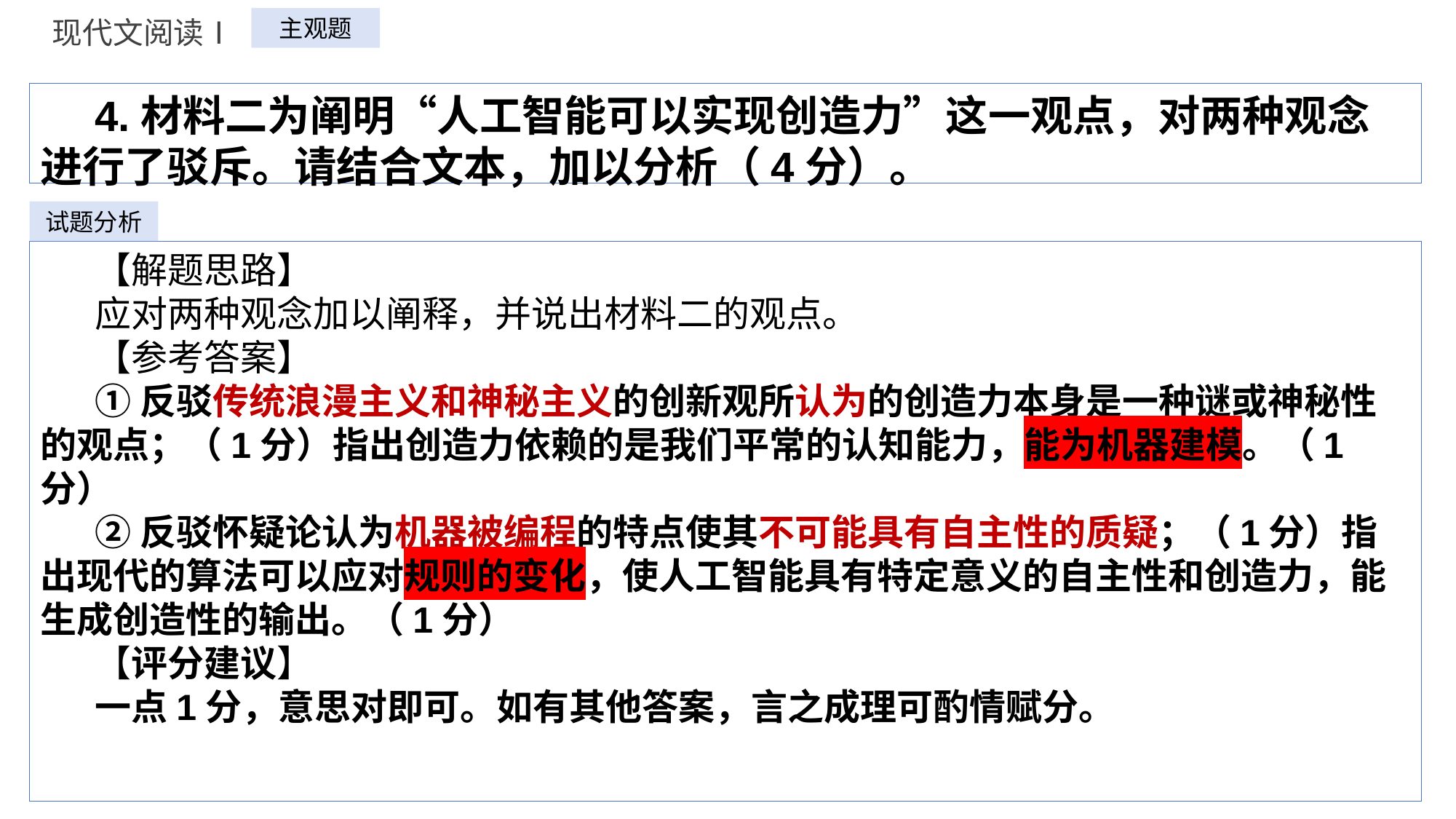

现代文阅读Ⅰ
主观题
4.材料二为阐明“人工智能可以实现创造力”这一观点，对两种观念进行了驳斥。请结合文本，加以分析（4分）。
试题分析
【解题思路】
应对两种观念加以阐释，并说出材料二的观点。
【参考答案】
①反驳传统浪漫主义和神秘主义的创新观所认为的创造力本身是一种谜或神秘性的观点；（1分）指出创造力依赖的是我们平常的认知能力，能为机器建模。（1分）
②反驳怀疑论认为机器被编程的特点使其不可能具有自主性的质疑；（1分）指出现代的算法可以应对规则的变化，使人工智能具有特定意义的自主性和创造力，能生成创造性的输出。（1分）
【评分建议】
一点1分，意思对即可。如有其他答案，言之成理可酌情赋分。